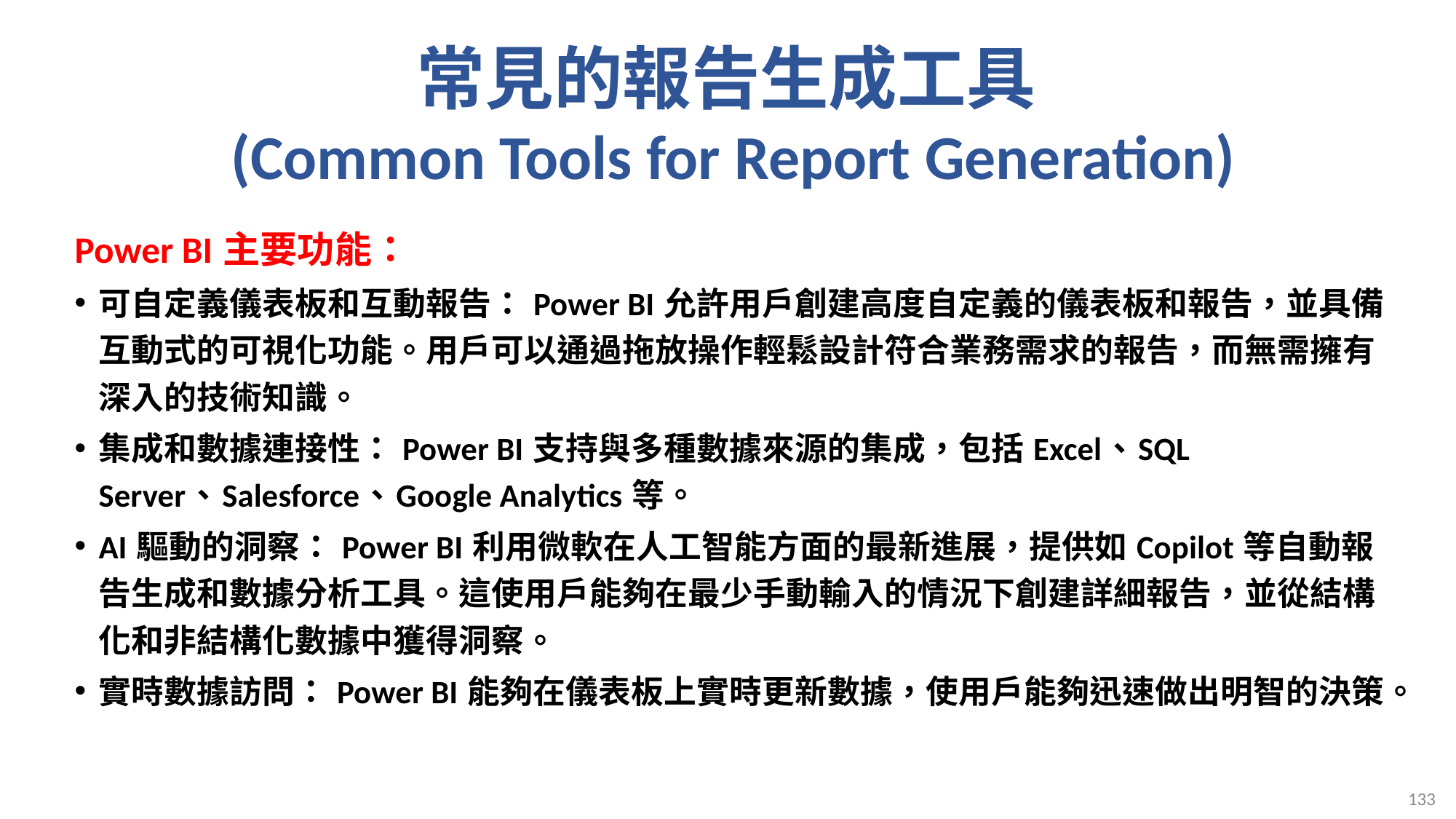

# 常見的報告生成工具 (Common Tools for Report Generation)
Power BI 主要功能：
可自定義儀表板和互動報告： Power BI 允許用戶創建高度自定義的儀表板和報告，並具備互動式的可視化功能。用戶可以通過拖放操作輕鬆設計符合業務需求的報告，而無需擁有深入的技術知識。
集成和數據連接性： Power BI 支持與多種數據來源的集成，包括 Excel、SQL Server、Salesforce、Google Analytics 等。
AI 驅動的洞察： Power BI 利用微軟在人工智能方面的最新進展，提供如 Copilot 等自動報告生成和數據分析工具。這使用戶能夠在最少手動輸入的情況下創建詳細報告，並從結構化和非結構化數據中獲得洞察。
實時數據訪問： Power BI 能夠在儀表板上實時更新數據，使用戶能夠迅速做出明智的決策。
133